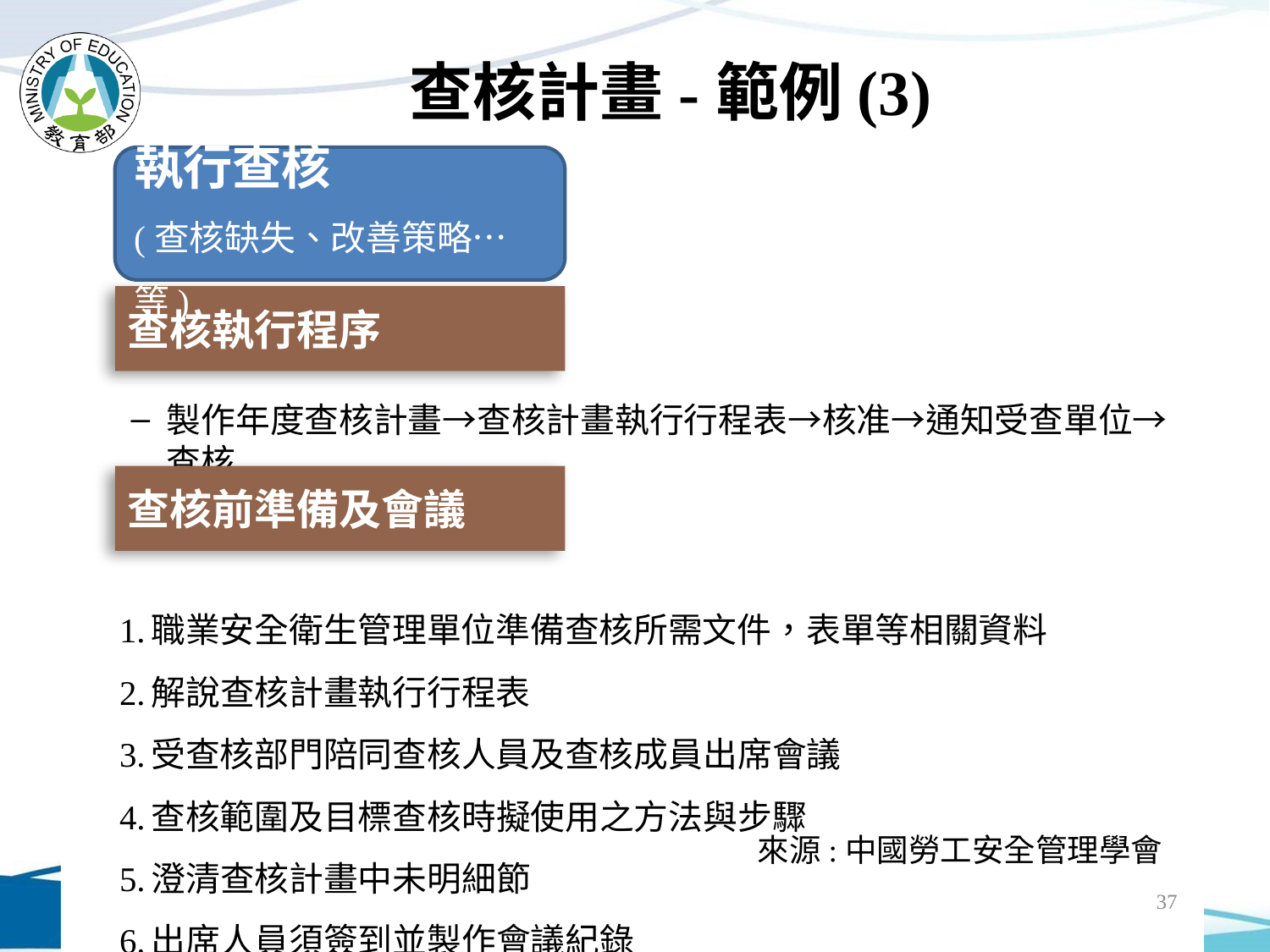

# 查核計畫-範例(3)
執行查核
(查核缺失、改善策略…等)
查核執行程序

製作年度查核計畫→查核計畫執行行程表→核准→通知受查單位→查核

1.職業安全衛生管理單位準備查核所需文件，表單等相關資料
2.解說查核計畫執行行程表
3.受查核部門陪同查核人員及查核成員出席會議
4.查核範圍及目標查核時擬使用之方法與步驟
5.澄清查核計畫中未明細節
6.出席人員須簽到並製作會議紀錄

查核前準備及會議

來源:中國勞工安全管理學會
37